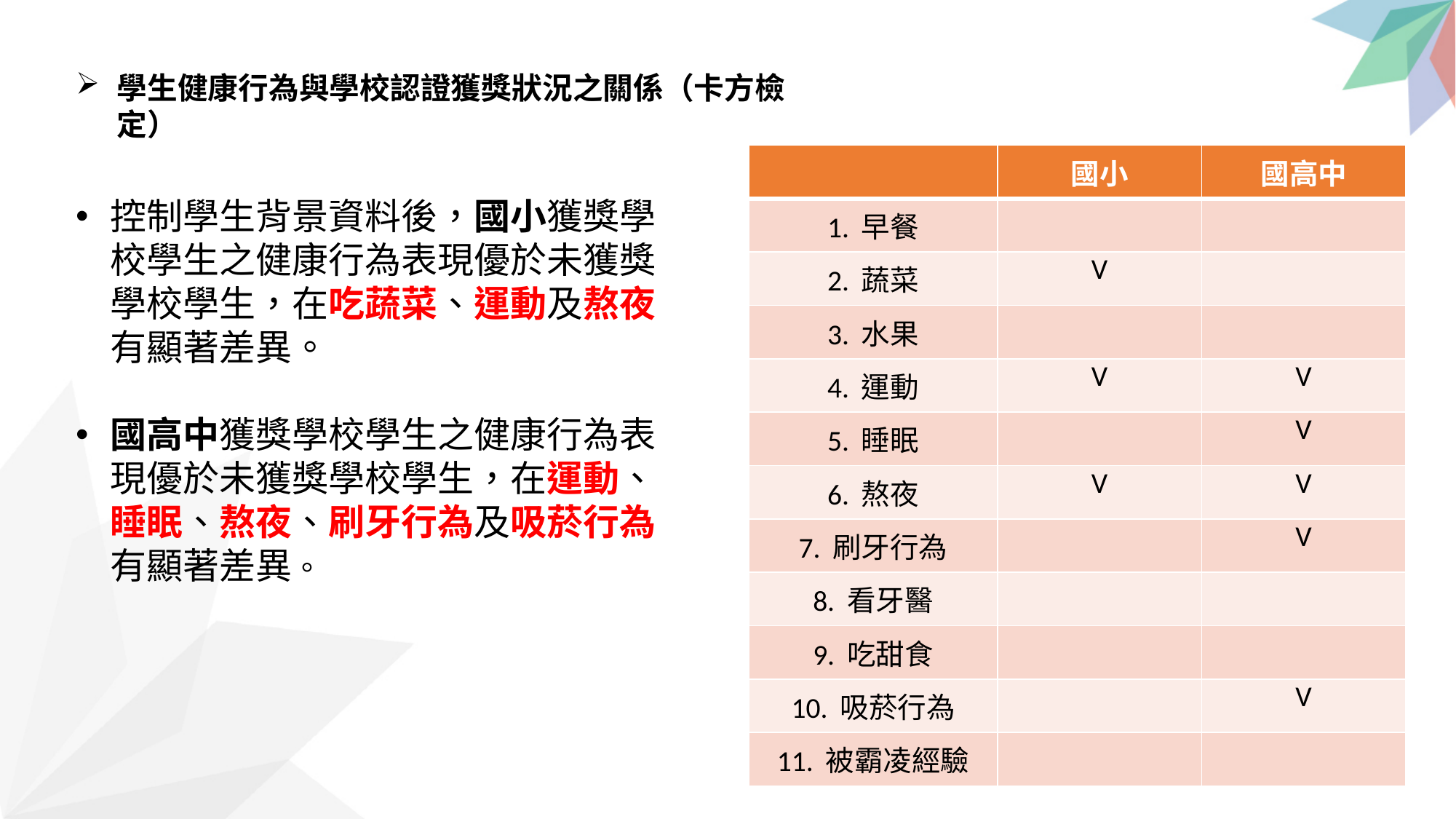

學生健康行為與學校認證獲獎狀況之關係（卡方檢定）
|  | 國小 | 國高中 |
| --- | --- | --- |
| 1. 早餐 |  |  |
| 2. 蔬菜 | V |  |
| 3. 水果 |  |  |
| 4. 運動 | V | V |
| 5. 睡眠 |  | V |
| 6. 熬夜 | V | V |
| 7. 刷牙行為 |  | V |
| 8. 看牙醫 |  |  |
| 9. 吃甜食 |  |  |
| 10. 吸菸行為 |  | V |
| 11. 被霸凌經驗 |  |  |
控制學生背景資料後，國小獲獎學校學生之健康行為表現優於未獲獎學校學生，在吃蔬菜、運動及熬夜有顯著差異。

國高中獲獎學校學生之健康行為表現優於未獲獎學校學生，在運動、睡眠、熬夜、刷牙行為及吸菸行為有顯著差異。